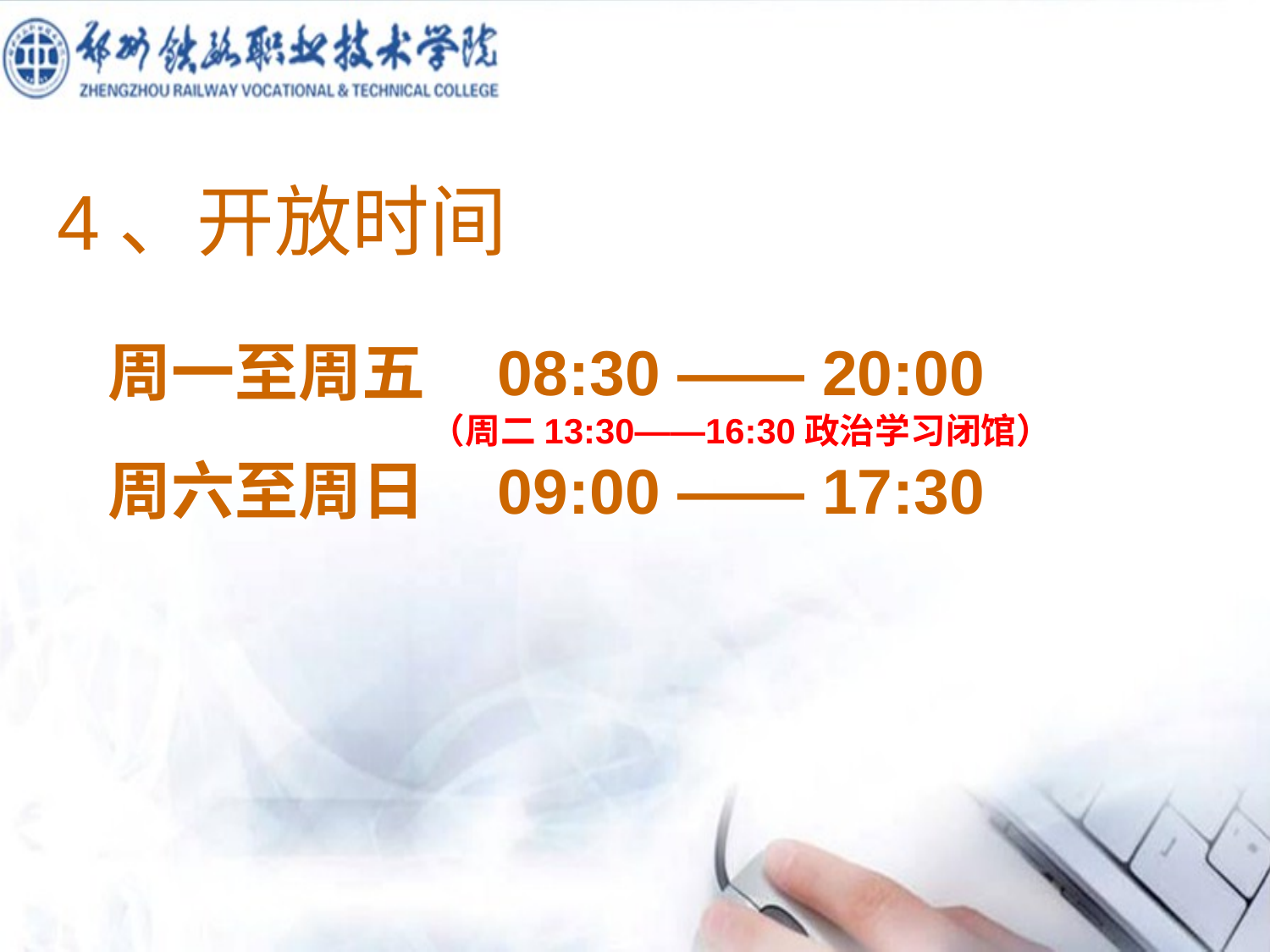

4、开放时间
周一至周五    08:30 —— 20:00
                                       （周二13:30——16:30政治学习闭馆）
周六至周日    09:00 —— 17:30